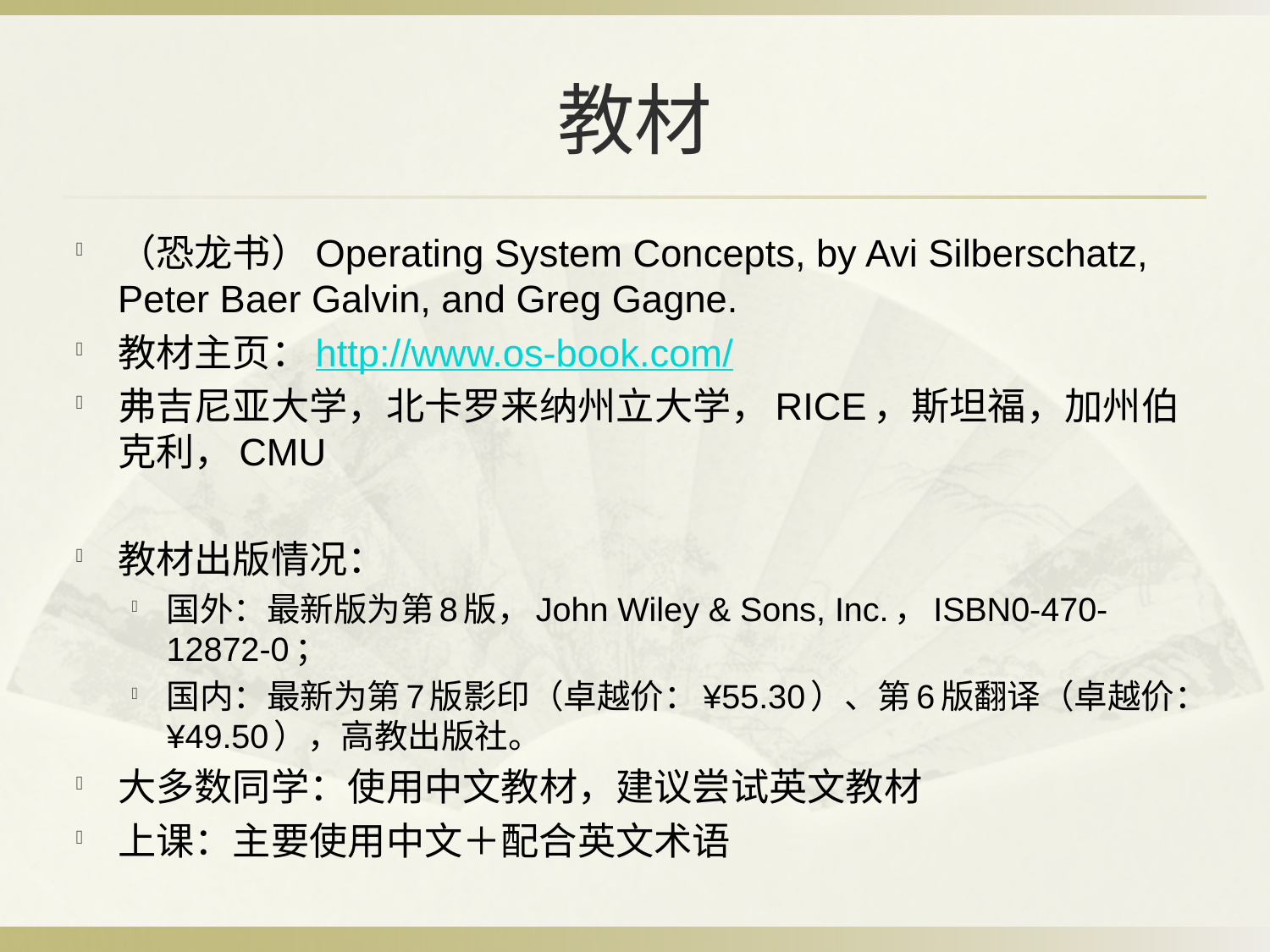

# 教材
（恐龙书）Operating System Concepts, by Avi Silberschatz, Peter Baer Galvin, and Greg Gagne.
教材主页：http://www.os-book.com/
弗吉尼亚大学，北卡罗来纳州立大学，RICE，斯坦福，加州伯克利，CMU

教材出版情况：
国外：最新版为第8版，John Wiley & Sons, Inc.，ISBN0-470-12872-0；
国内：最新为第7版影印（卓越价：¥55.30）、第6版翻译（卓越价：¥49.50），高教出版社。
大多数同学：使用中文教材，建议尝试英文教材
上课：主要使用中文＋配合英文术语